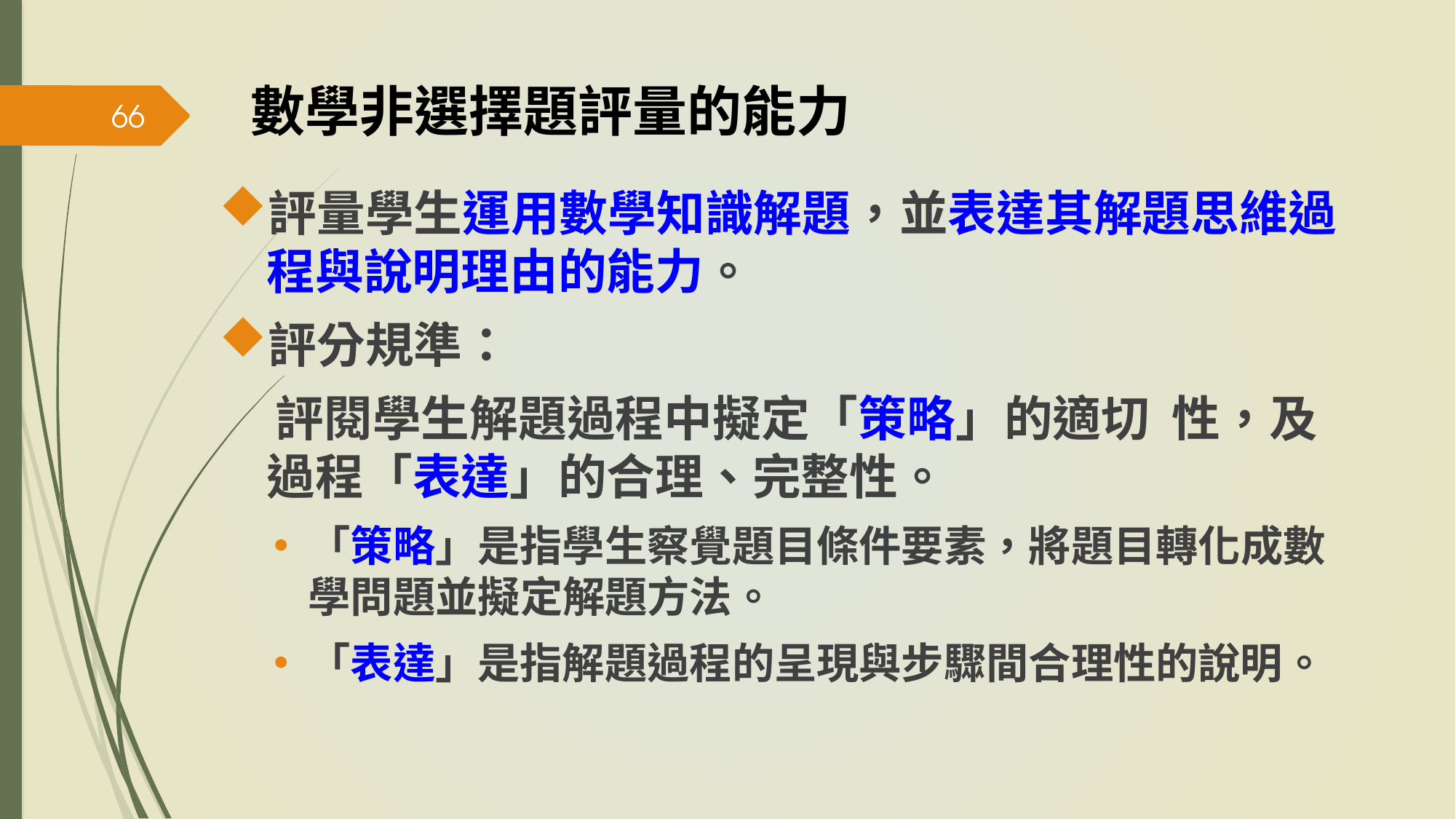

# 數學非選擇題評量的能力
66
評量學生運用數學知識解題，並表達其解題思維過程與說明理由的能力。
評分規準：
    評閱學生解題過程中擬定「策略」的適切  性，及過程「表達」的合理、完整性。
「策略」是指學生察覺題目條件要素，將題目轉化成數學問題並擬定解題方法。
「表達」是指解題過程的呈現與步驟間合理性的說明。